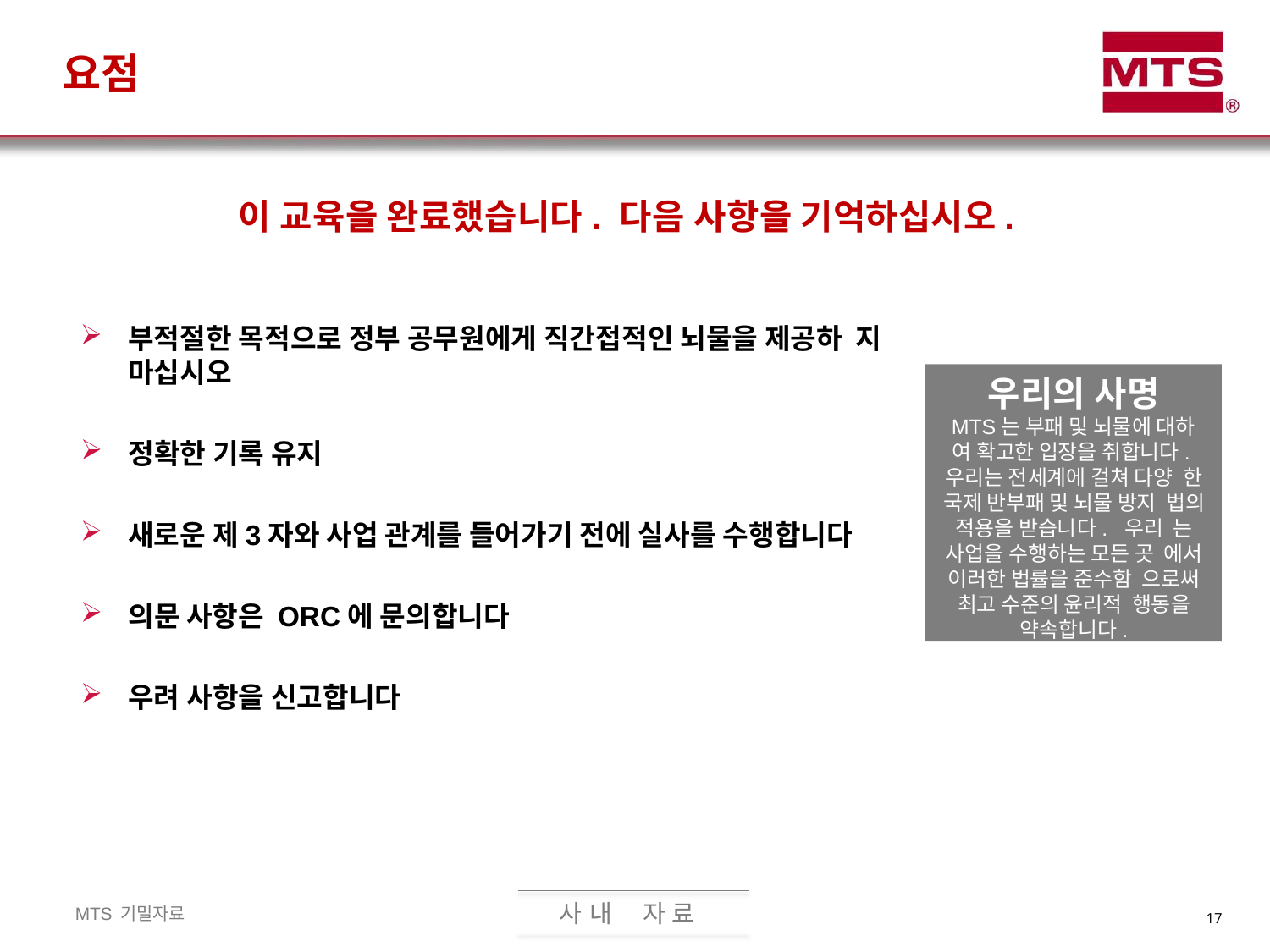

요점
# 이 교육을 완료했습니다. 다음 사항을 기억하십시오.
부적절한 목적으로 정부 공무원에게 직간접적인 뇌물을 제공하  지 마십시오
우리의 사명
MTS는 부패 및 뇌물에 대하
여 확고한 입장을 취합니다.  우리는 전세계에 걸쳐 다양  한 국제 반부패 및 뇌물 방지  법의 적용을 받습니다. 우리  는 사업을 수행하는 모든 곳  에서 이러한 법률을 준수함  으로써 최고 수준의 윤리적  행동을 약속합니다.
정확한 기록 유지
새로운 제3자와 사업 관계를 들어가기 전에 실사를 수행합니다
의문 사항은 ORC에 문의합니다
우려 사항을 신고합니다
사 내
자 료
MTS 기밀자료
17